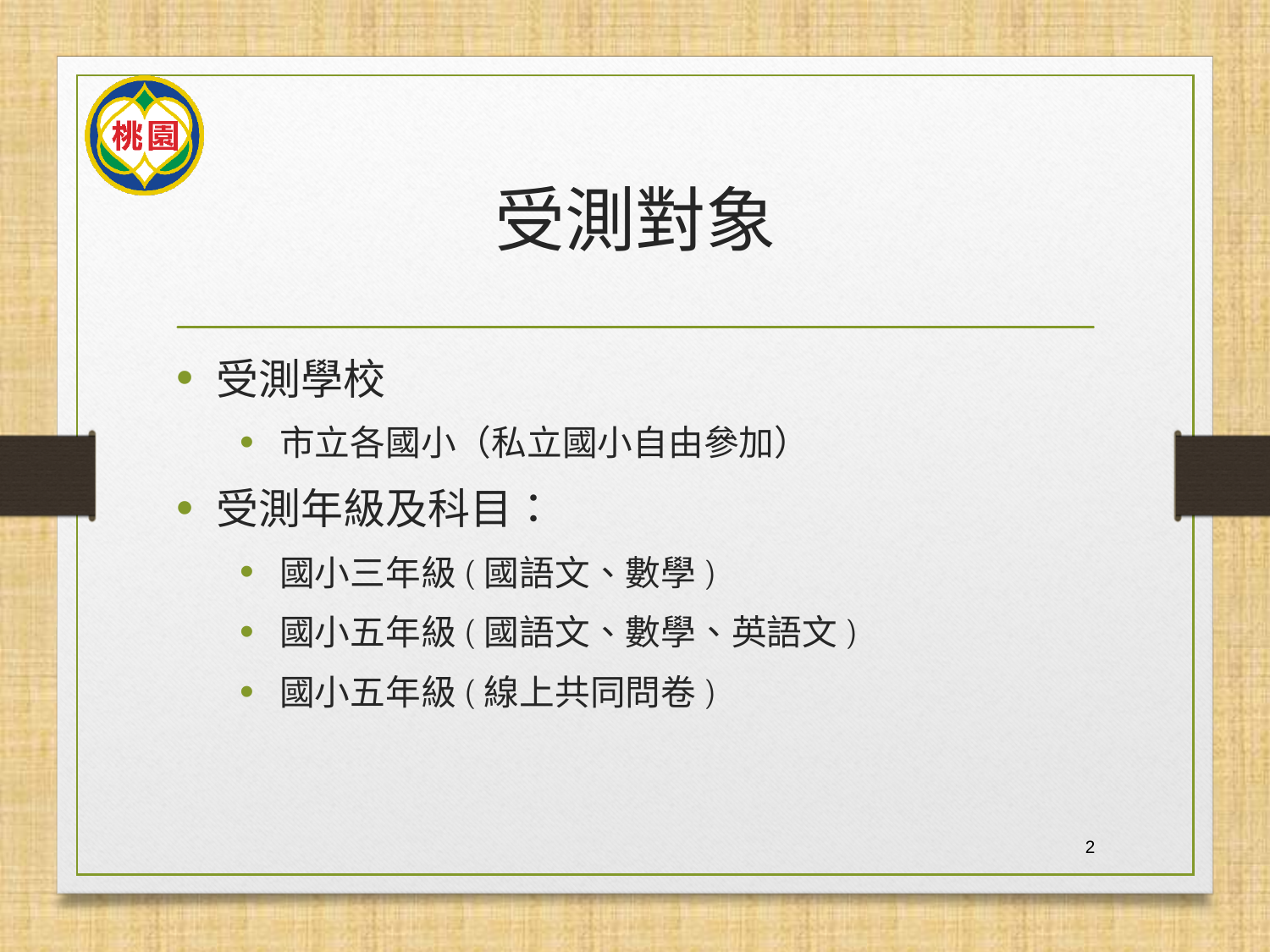

# 受測對象
受測學校
市立各國小（私立國小自由參加）
受測年級及科目：
國小三年級(國語文、數學)
國小五年級(國語文、數學、英語文)
國小五年級(線上共同問卷)

2